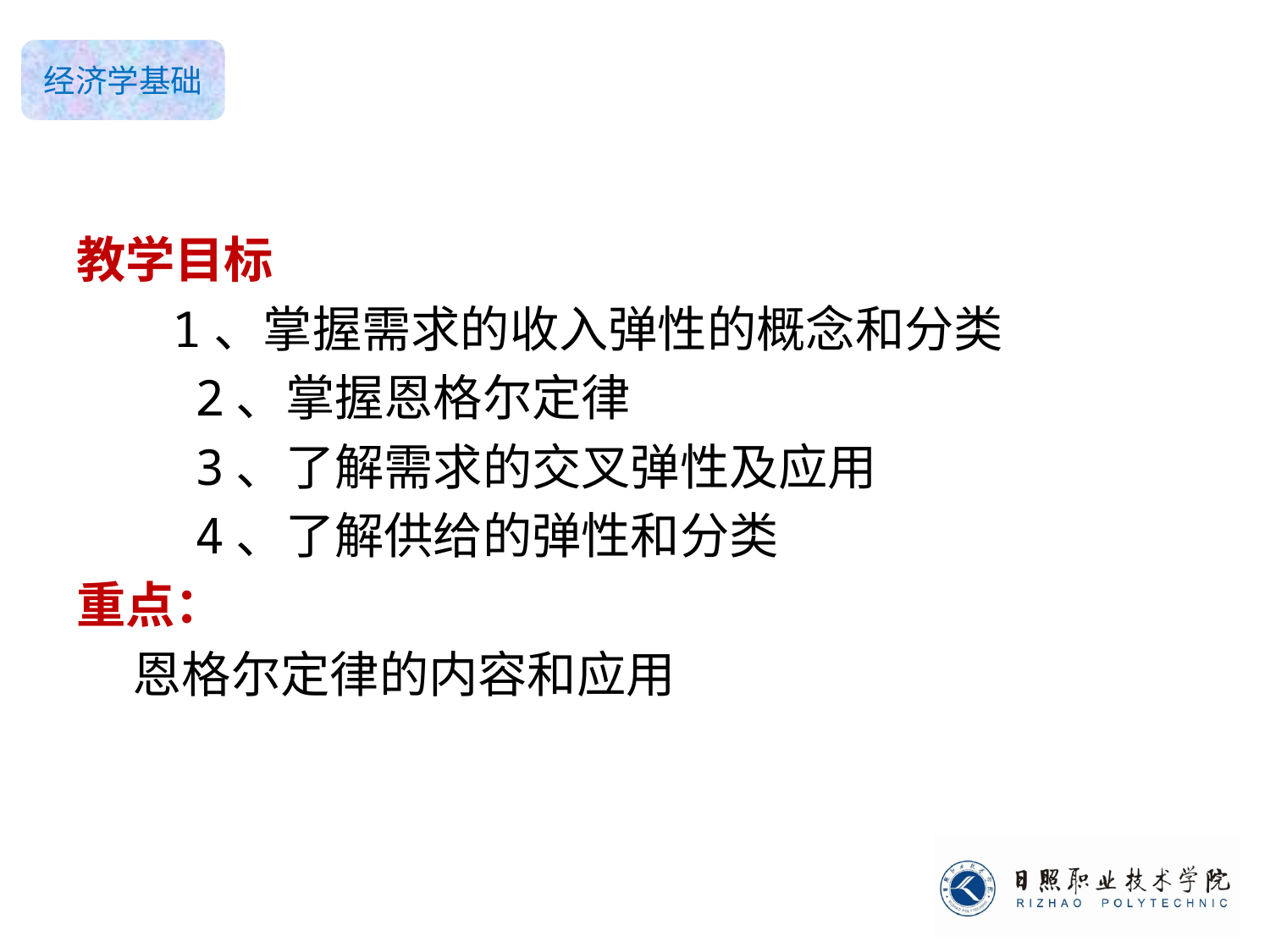

教学目标
       1、掌握需求的收入弹性的概念和分类
    2、掌握恩格尔定律
    3、了解需求的交叉弹性及应用
    4、了解供给的弹性和分类
重点：
    恩格尔定律的内容和应用